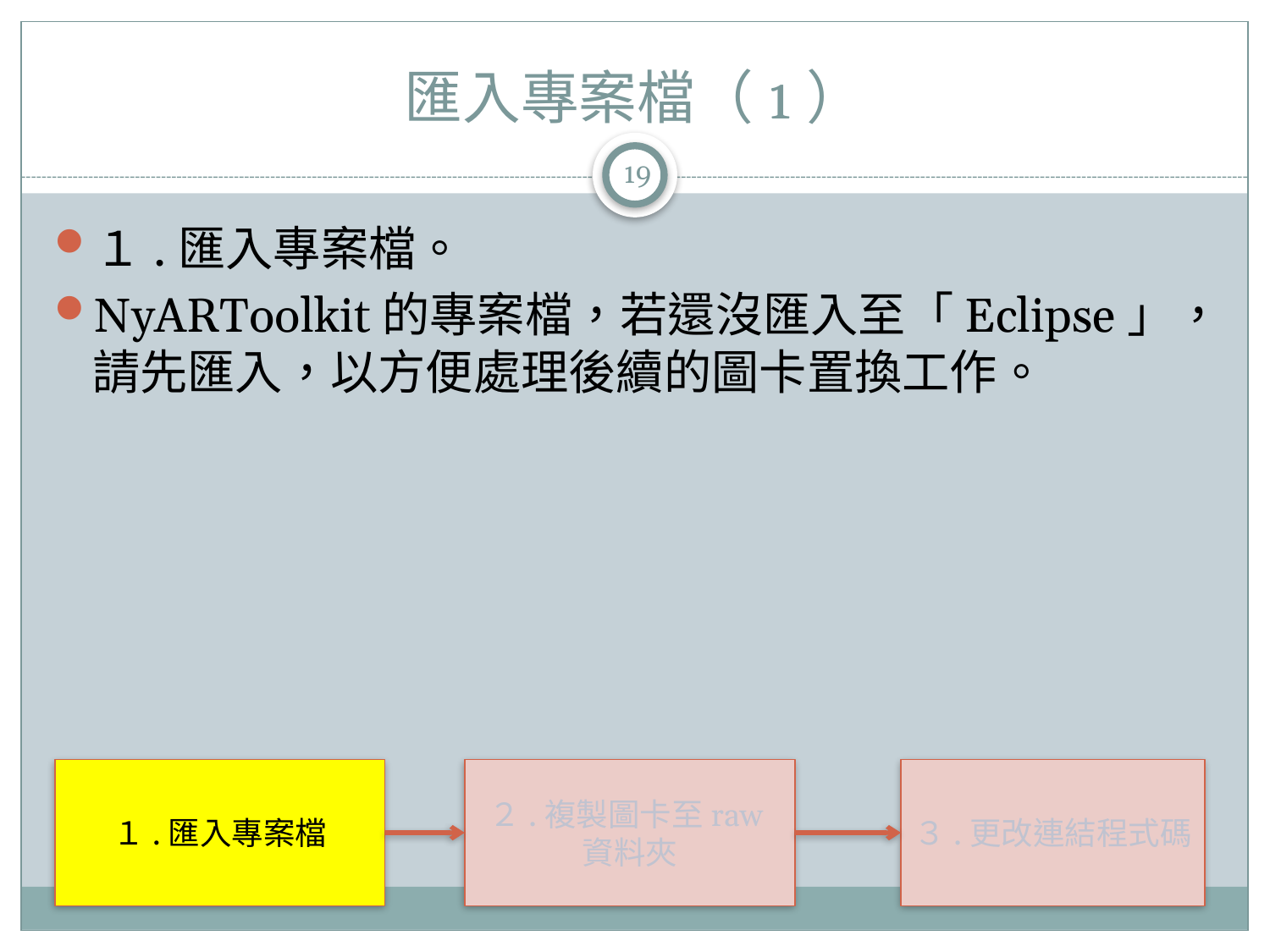

# 匯入專案檔（1）
19
１.匯入專案檔。
NyARToolkit的專案檔，若還沒匯入至「Eclipse」，請先匯入，以方便處理後續的圖卡置換工作。

１.匯入專案檔
２.複製圖卡至raw資料夾
３.更改連結程式碼